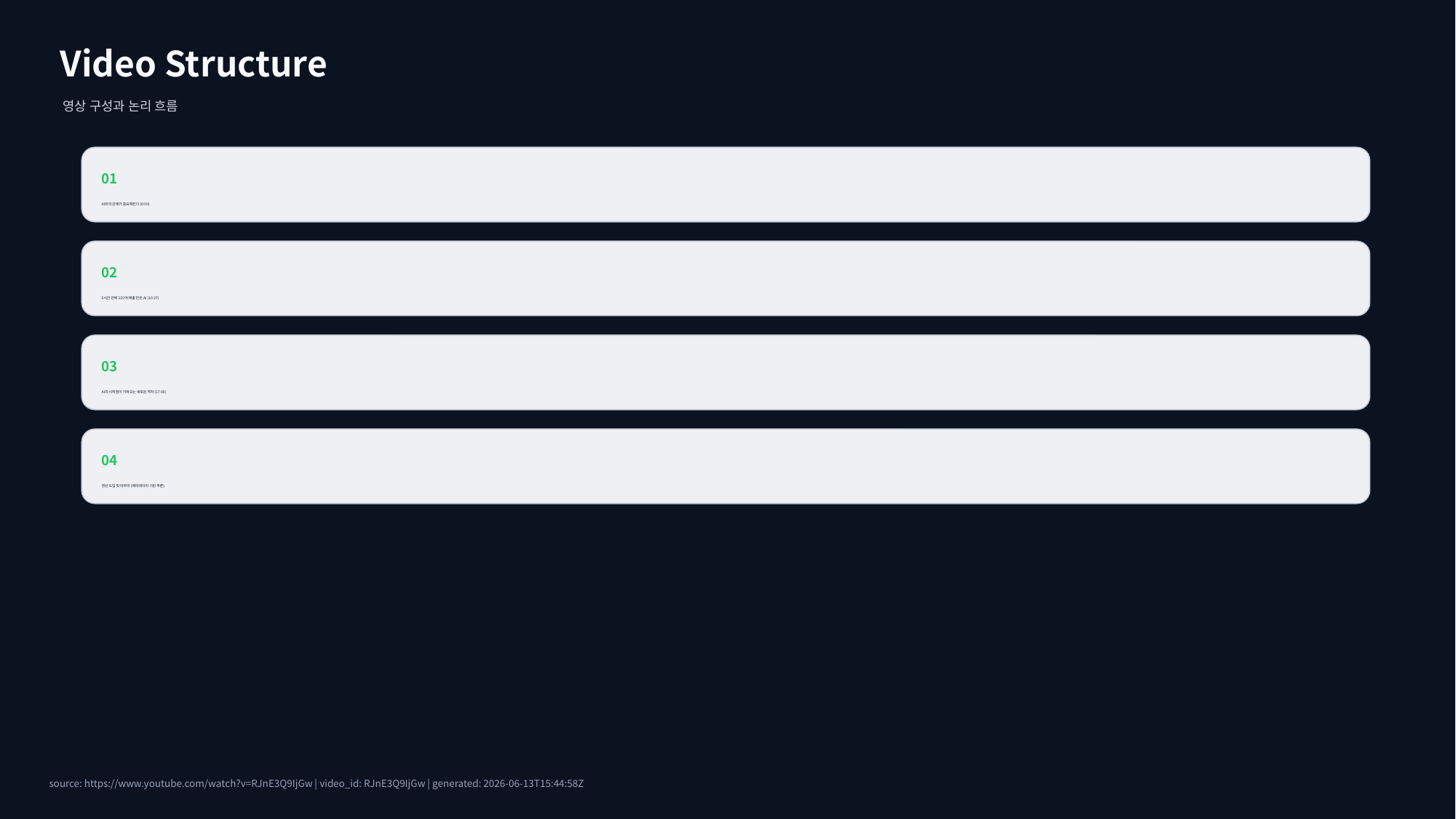

Video Structure
영상 구성과 논리 흐름

01
AI와의 관계가 중요해진다 (0:00)

02
6시간 만에 110억 매출 만든 AI (10:27)

03
AI의 시작점이 가져오는 새로운 격차 (17:00)

04
영상 도입 및 마무리 (메타데이터 기반 추론)
source: https://www.youtube.com/watch?v=RJnE3Q9IjGw | video_id: RJnE3Q9IjGw | generated: 2026-06-13T15:44:58Z